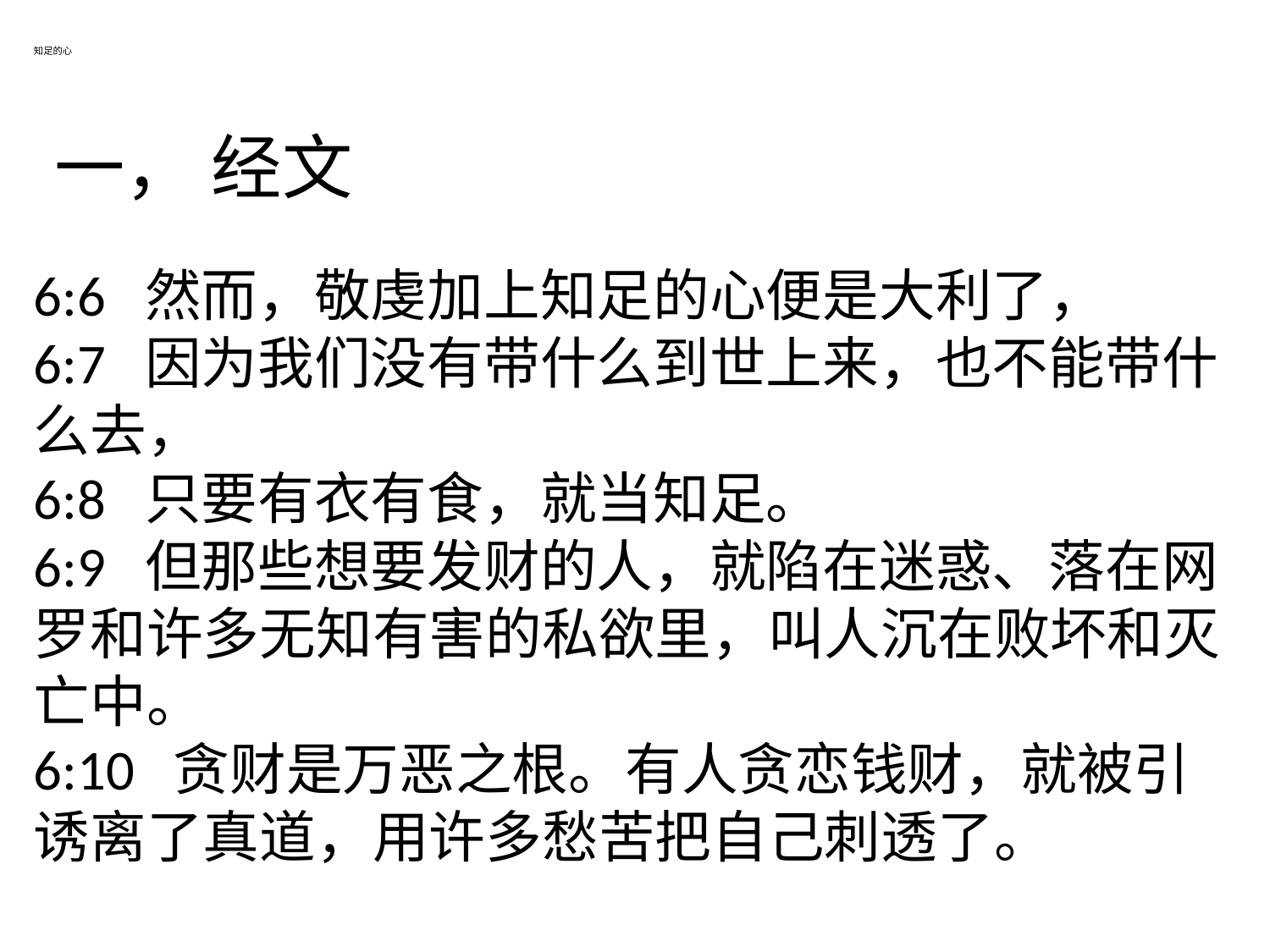

# 知足的心
一， 经文
6:6  然而，敬虔加上知足的心便是大利了，
6:7  因为我们没有带什么到世上来，也不能带什  么去，
6:8  只要有衣有食，就当知足。
6:9  但那些想要发财的人，就陷在迷惑、落在网罗和许多无知有害的私欲里，叫人沉在败坏和灭亡中。
6:10  贪财是万恶之根。有人贪恋钱财，就被引诱离了真道，用许多愁苦把自己刺透了。